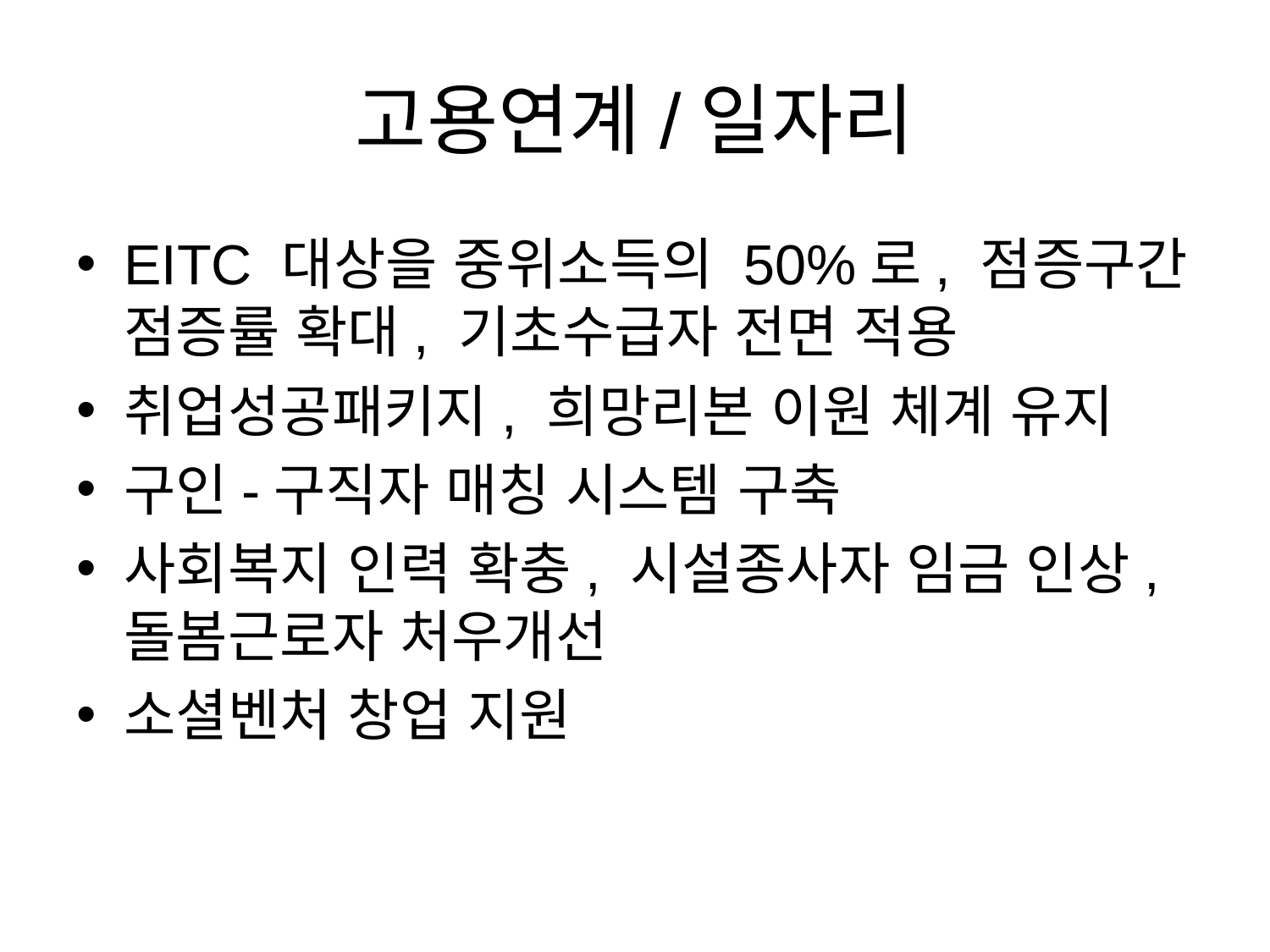

# 고용연계/일자리
EITC 대상을 중위소득의 50%로, 점증구간 점증률 확대, 기초수급자 전면 적용
취업성공패키지, 희망리본 이원 체계 유지
구인-구직자 매칭 시스템 구축
사회복지 인력 확충, 시설종사자 임금 인상, 돌봄근로자 처우개선
소셜벤처 창업 지원